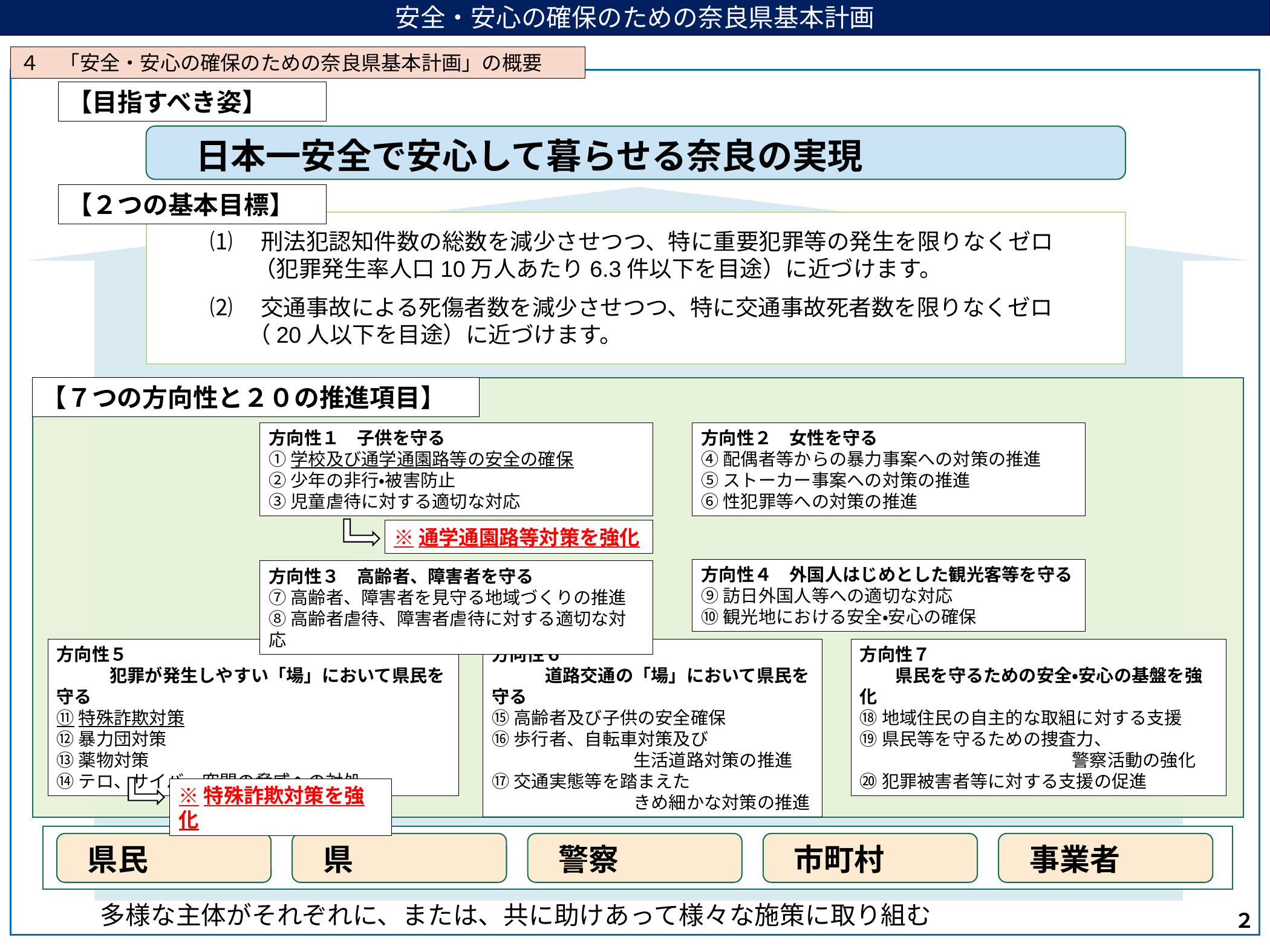

安全・安心の確保のための奈良県基本計画
４　「安全・安心の確保のための奈良県基本計画」の概要

【目指すべき姿】

日本一安全で安心して暮らせる奈良の実現
【２つの基本目標】

⑴　刑法犯認知件数の総数を減少させつつ、特に重要犯罪等の発生を限りなくゼロ
   　（犯罪発生率人口10万人あたり6.3件以下を目途）に近づけます。
⑵　交通事故による死傷者数を減少させつつ、特に交通事故死者数を限りなくゼロ
　   （20人以下を目途）に近づけます。
【７つの方向性と２０の推進項目】

方向性２　女性を守る
④配偶者等からの暴力事案への対策の推進
⑤ストーカー事案への対策の推進
⑥性犯罪等への対策の推進
方向性１　子供を守る
①学校及び通学通園路等の安全の確保
②少年の非行・被害防止
③児童虐待に対する適切な対応

※通学通園路等対策を強化
方向性４　外国人はじめとした観光客等を守る
⑨訪日外国人等への適切な対応
⑩観光地における安全・安心の確保
方向性３　高齢者、障害者を守る
⑦高齢者、障害者を見守る地域づくりの推進
⑧高齢者虐待、障害者虐待に対する適切な対応
方向性５
　　　犯罪が発生しやすい「場」において県民を守る
⑪特殊詐欺対策
⑫暴力団対策
⑬薬物対策
⑭テロ、サイバー空間の脅威への対処
方向性６
　　　道路交通の「場」において県民を守る
⑮高齢者及び子供の安全確保
⑯歩行者、自転車対策及び
　　　　　　　　生活道路対策の推進
⑰交通実態等を踏まえた
　　　　　　　　きめ細かな対策の推進
方向性７
　　県民を守るための安全・安心の基盤を強化
⑱地域住民の自主的な取組に対する支援
⑲県民等を守るための捜査力、
　　　　　　　　　　　　警察活動の強化
⑳犯罪被害者等に対する支援の促進

※特殊詐欺対策を強化

県民

県

警察

市町村

事業者
多様な主体がそれぞれに、または、共に助けあって様々な施策に取り組む
２